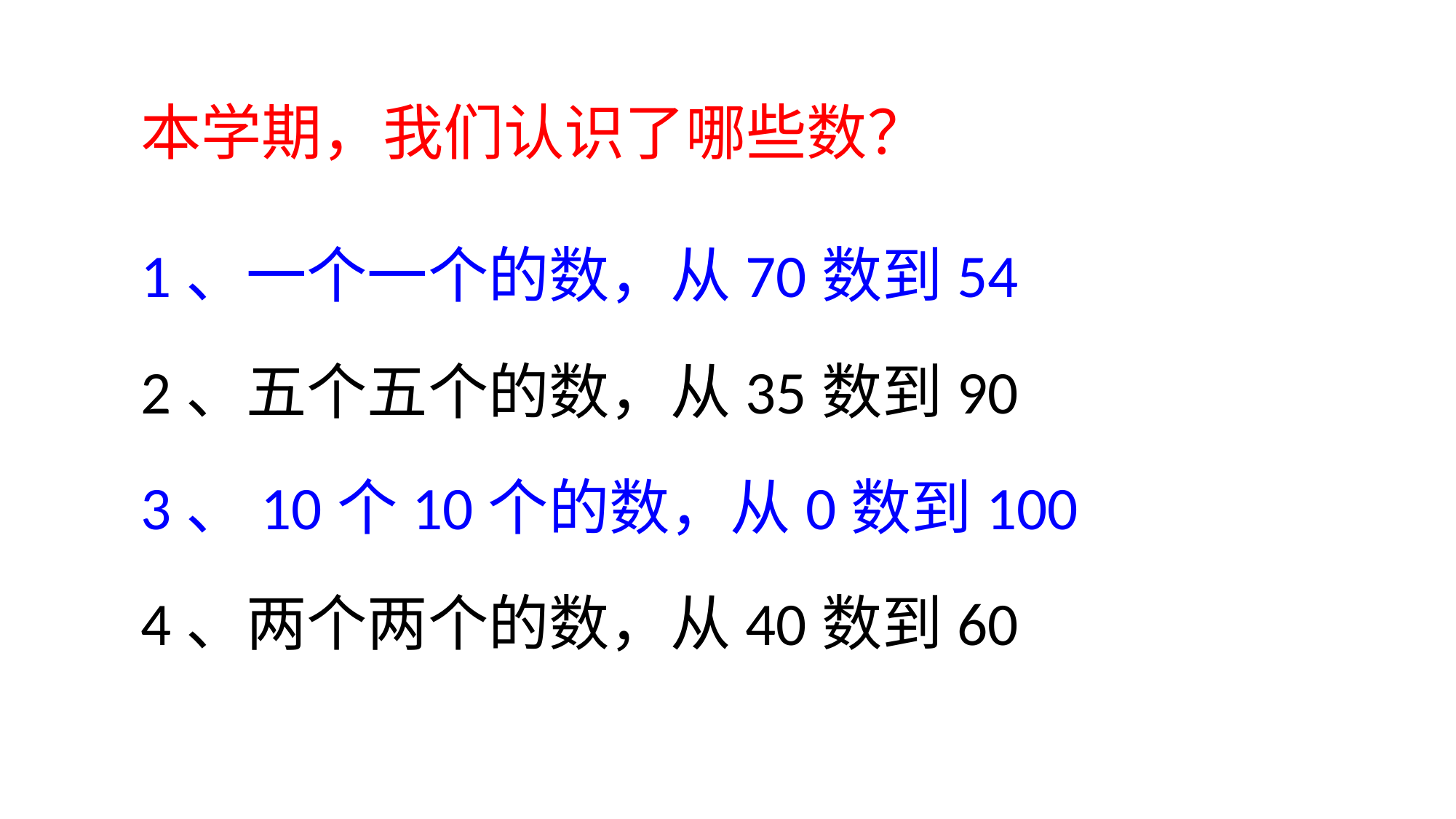

本学期，我们认识了哪些数？
1、一个一个的数，从70数到54
2、五个五个的数，从35数到90
3、10个10个的数，从0数到100
4、两个两个的数，从40数到60